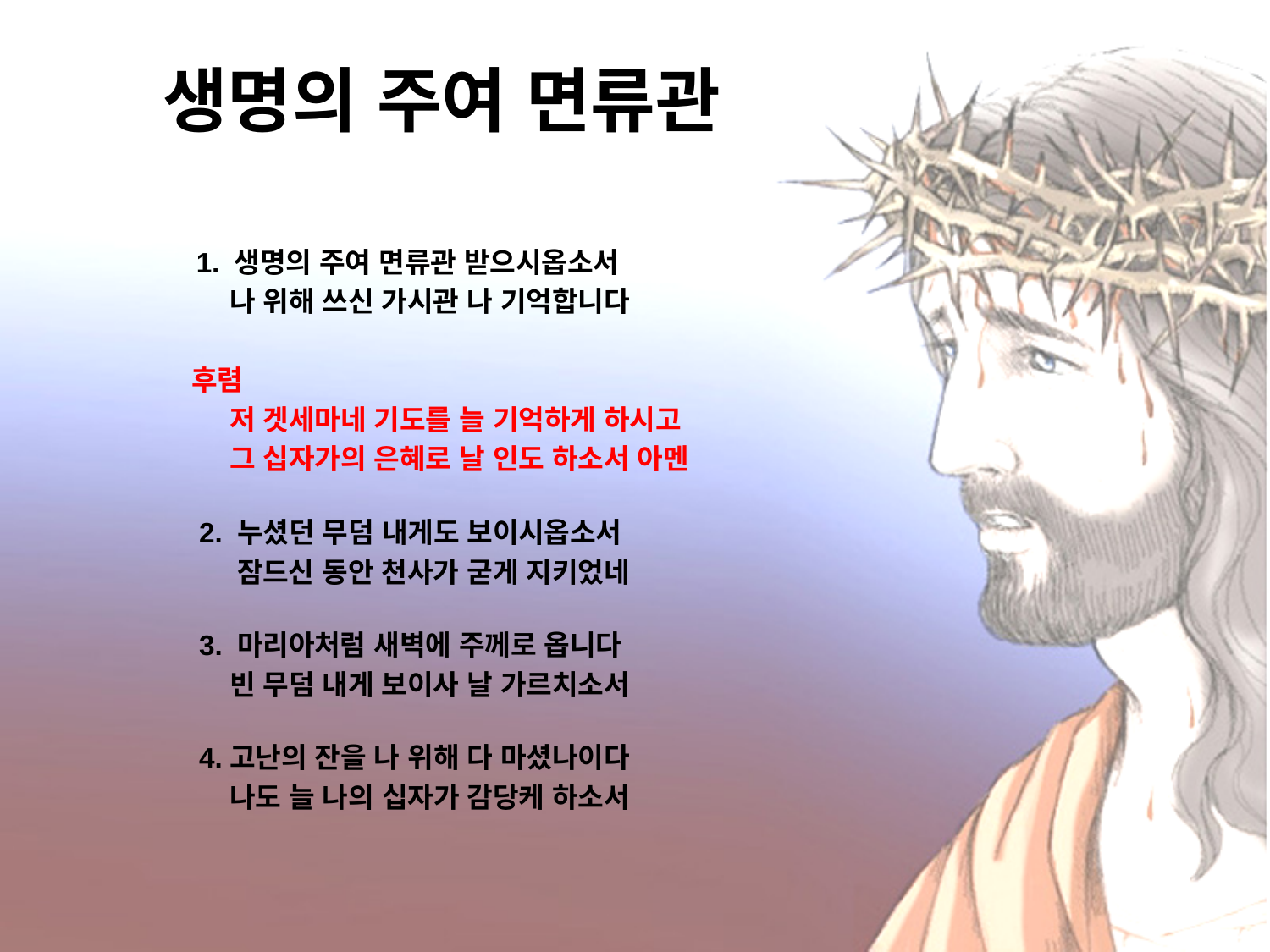

# 생명의 주여 면류관
 1. 생명의 주여 면류관 받으시옵소서
    나 위해 쓰신 가시관 나 기억합니다

후렴
    저 겟세마네 기도를 늘 기억하게 하시고
    그 십자가의 은혜로 날 인도 하소서 아멘
 2. 누셨던 무덤 내게도 보이시옵소서
     잠드신 동안 천사가 굳게 지키었네
 3. 마리아처럼 새벽에 주께로 옵니다
    빈 무덤 내게 보이사 날 가르치소서
 4.고난의 잔을 나 위해 다 마셨나이다
    나도 늘 나의 십자가 감당케 하소서